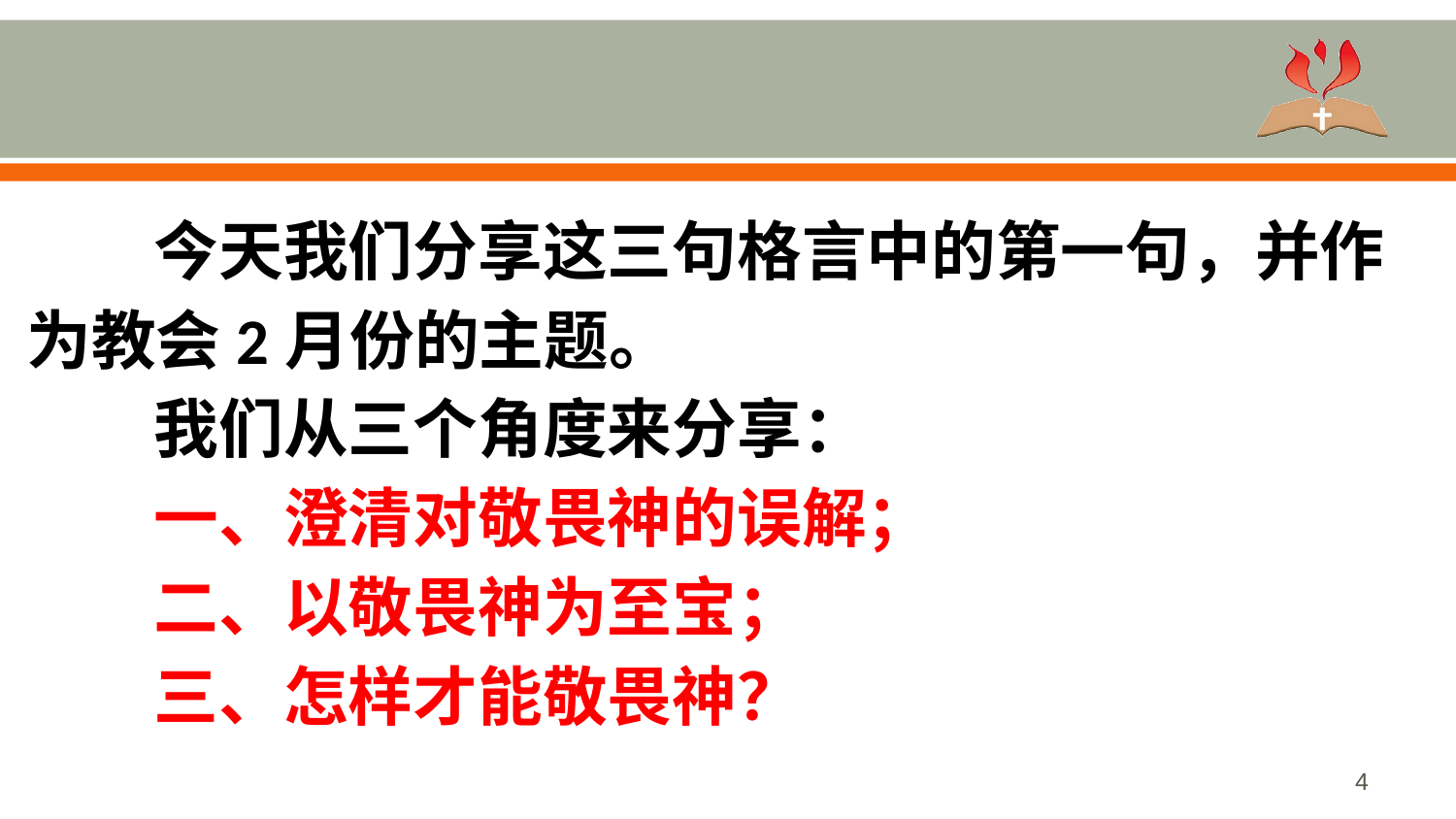

今天我们分享这三句格言中的第一句，并作为教会2月份的主题。
我们从三个角度来分享：
一、澄清对敬畏神的误解；
二、以敬畏神为至宝；
三、怎样才能敬畏神？

4